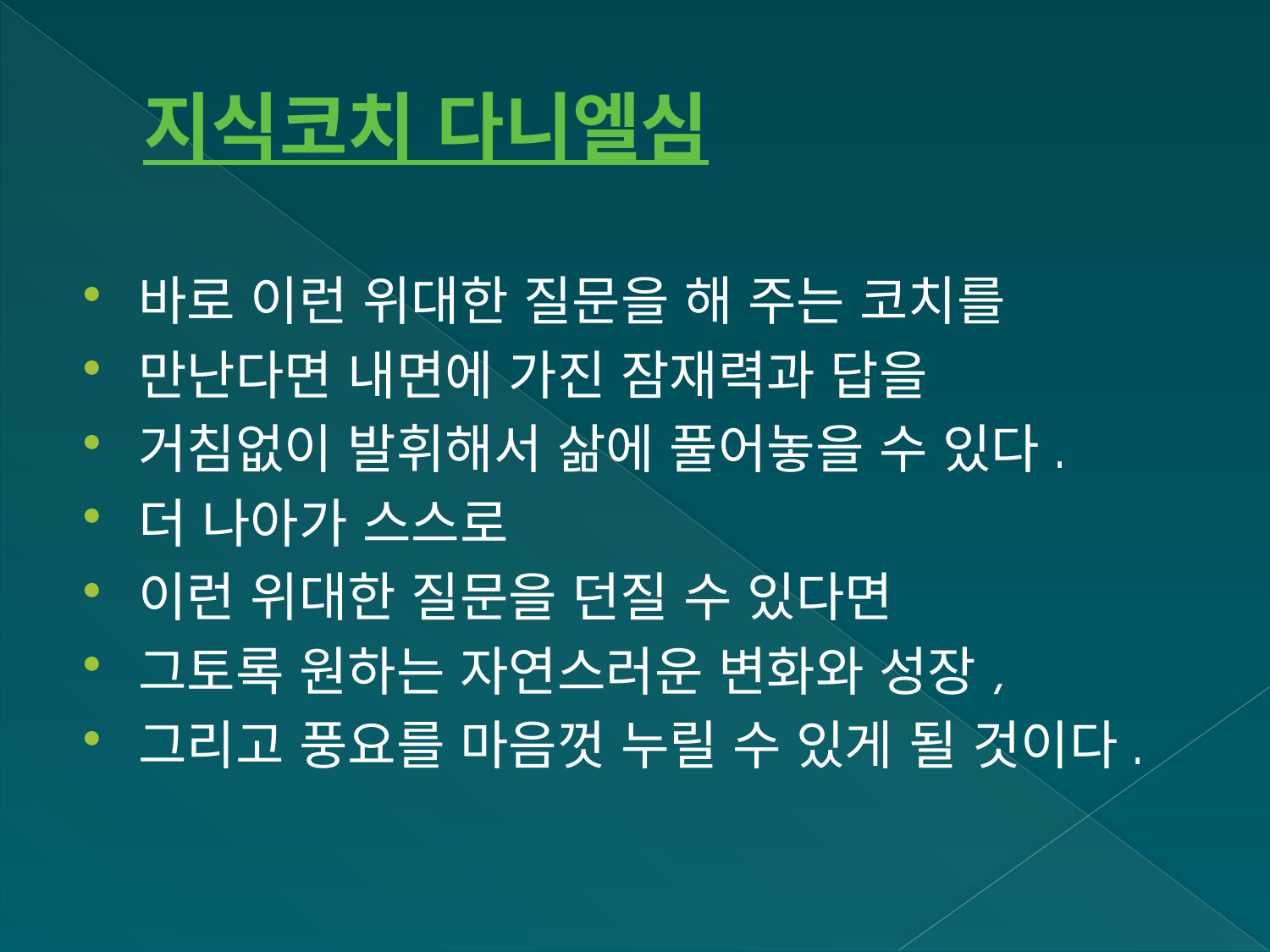

# 지식코치 다니엘심
바로 이런 위대한 질문을 해 주는 코치를
만난다면 내면에 가진 잠재력과 답을
거침없이 발휘해서 삶에 풀어놓을 수 있다.
더 나아가 스스로
이런 위대한 질문을 던질 수 있다면
그토록 원하는 자연스러운 변화와 성장,
그리고 풍요를 마음껏 누릴 수 있게 될 것이다.